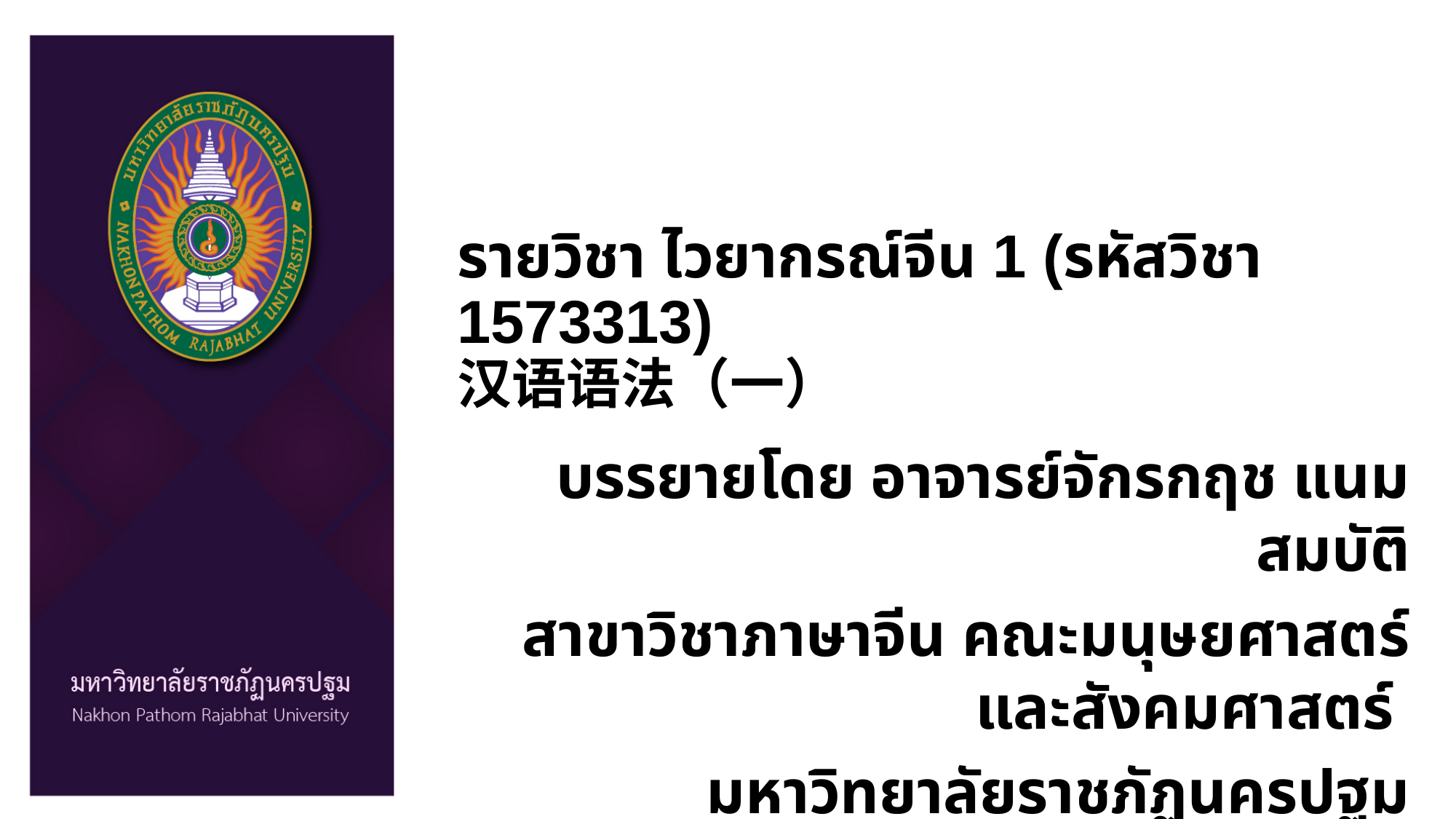

# รายวิชา ไวยากรณ์จีน 1 (รหัสวิชา 1573313) 汉语语法（一）
บรรยายโดย อาจารย์จักรกฤช แนมสมบัติ
สาขาวิชาภาษาจีน คณะมนุษยศาสตร์และสังคมศาสตร์
มหาวิทยาลัยราชภัฏนครปฐม